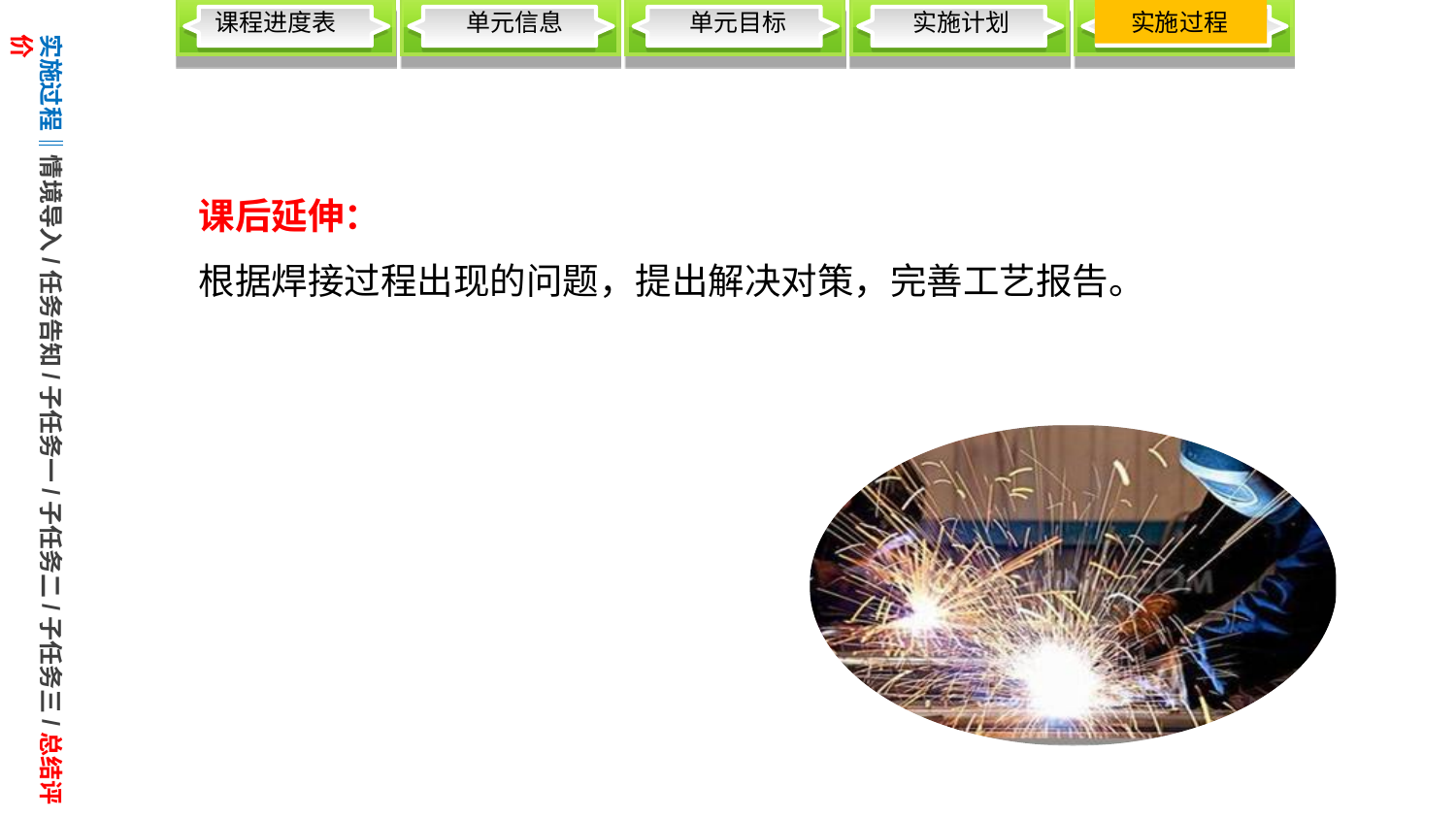

课程进度表
 单元信息
  单元目标
   实施计划
   实施过程
实施过程‖情境导入/任务告知/子任务一/子任务二/子任务三/总结评价

课后延伸：
根据焊接过程出现的问题，提出解决对策，完善工艺报告。

32